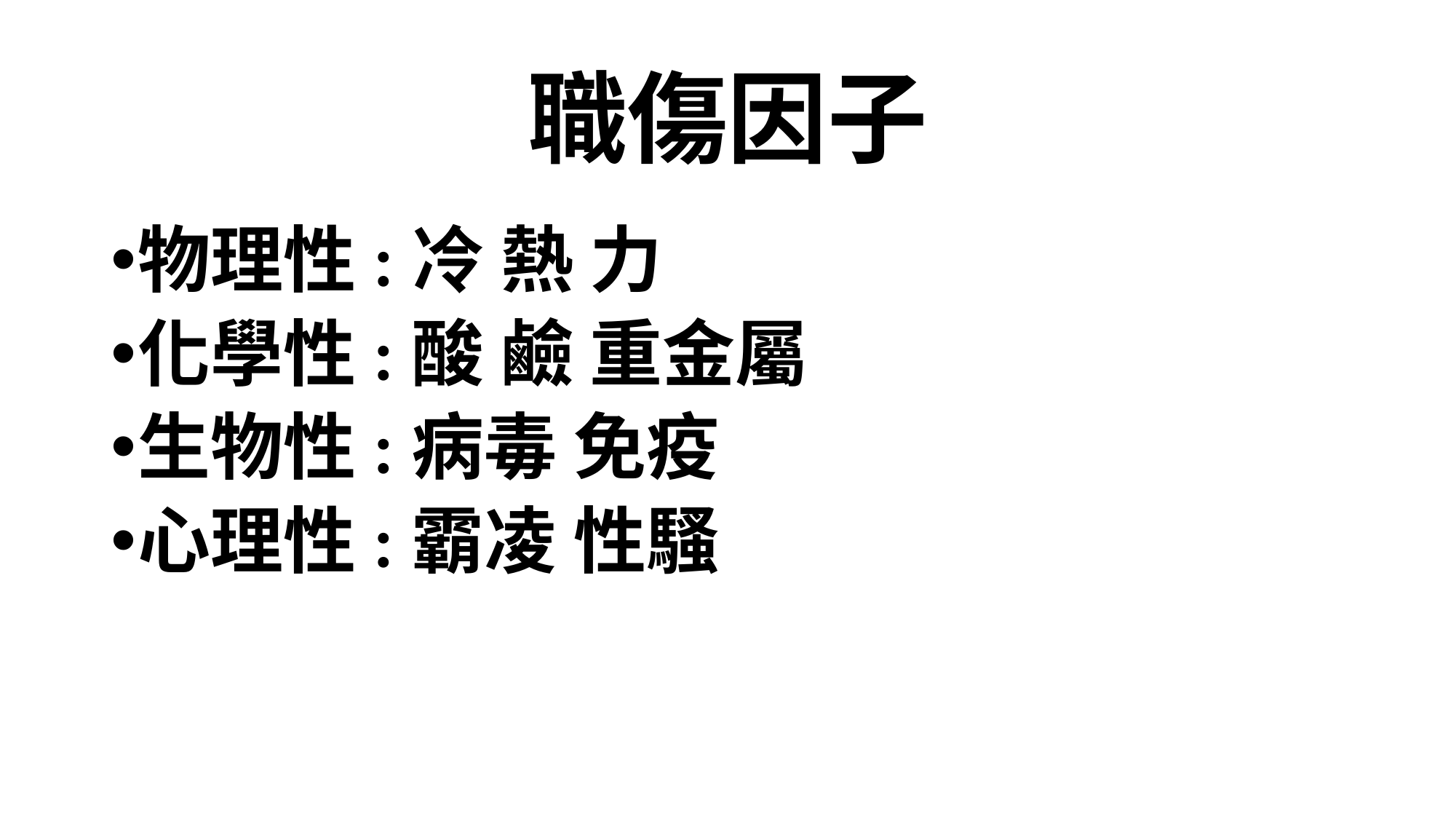

# 職傷因子
物理性:冷 熱 力
化學性:酸 鹼 重金屬
生物性:病毒 免疫
心理性:霸凌 性騷